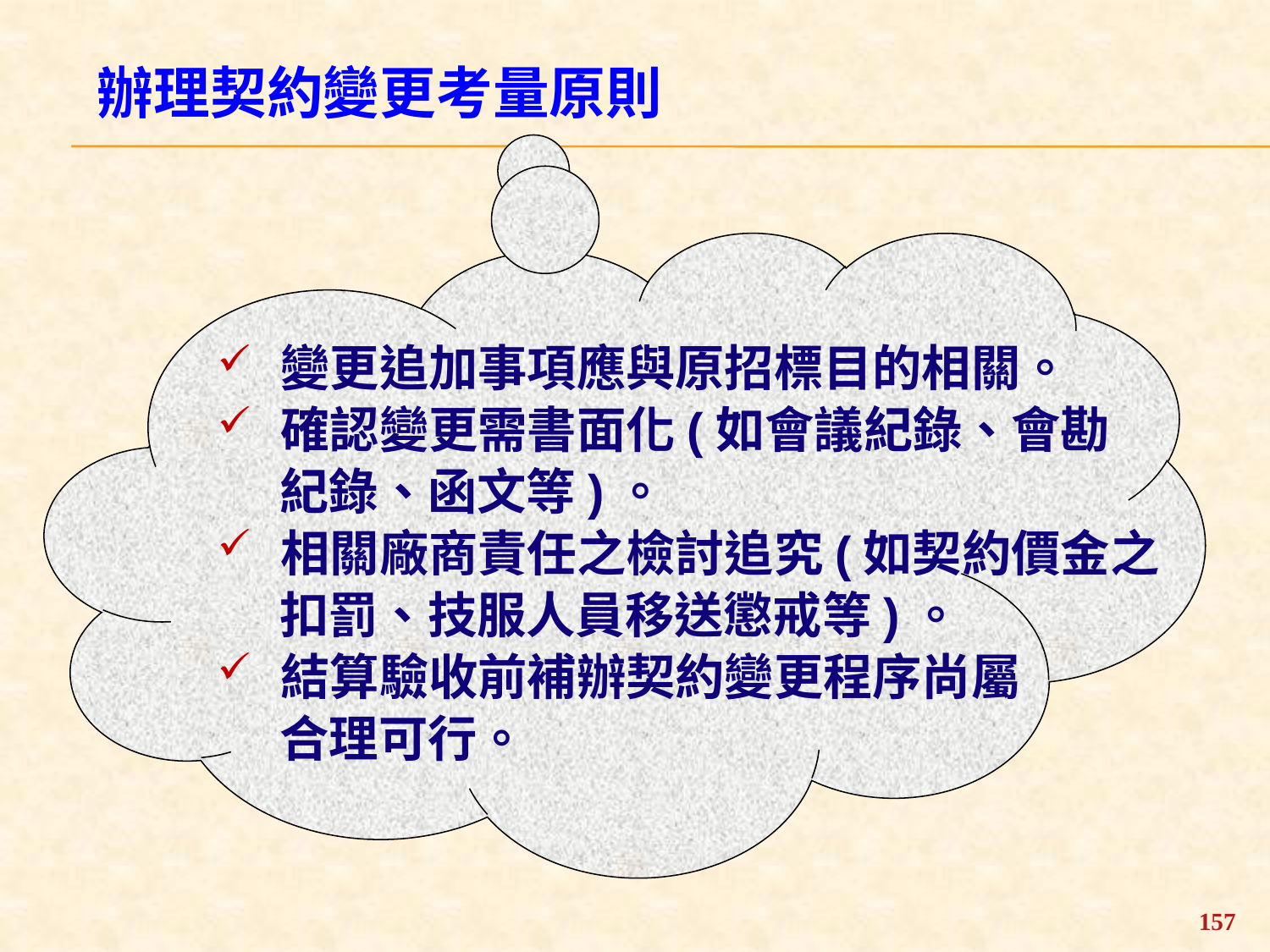

辦理契約變更考量原則
變更追加事項應與原招標目的相關。
確認變更需書面化(如會議紀錄、會勘
紀錄、函文等)。
相關廠商責任之檢討追究(如契約價金之
扣罰、技服人員移送懲戒等)。
結算驗收前補辦契約變更程序尚屬
合理可行。
157